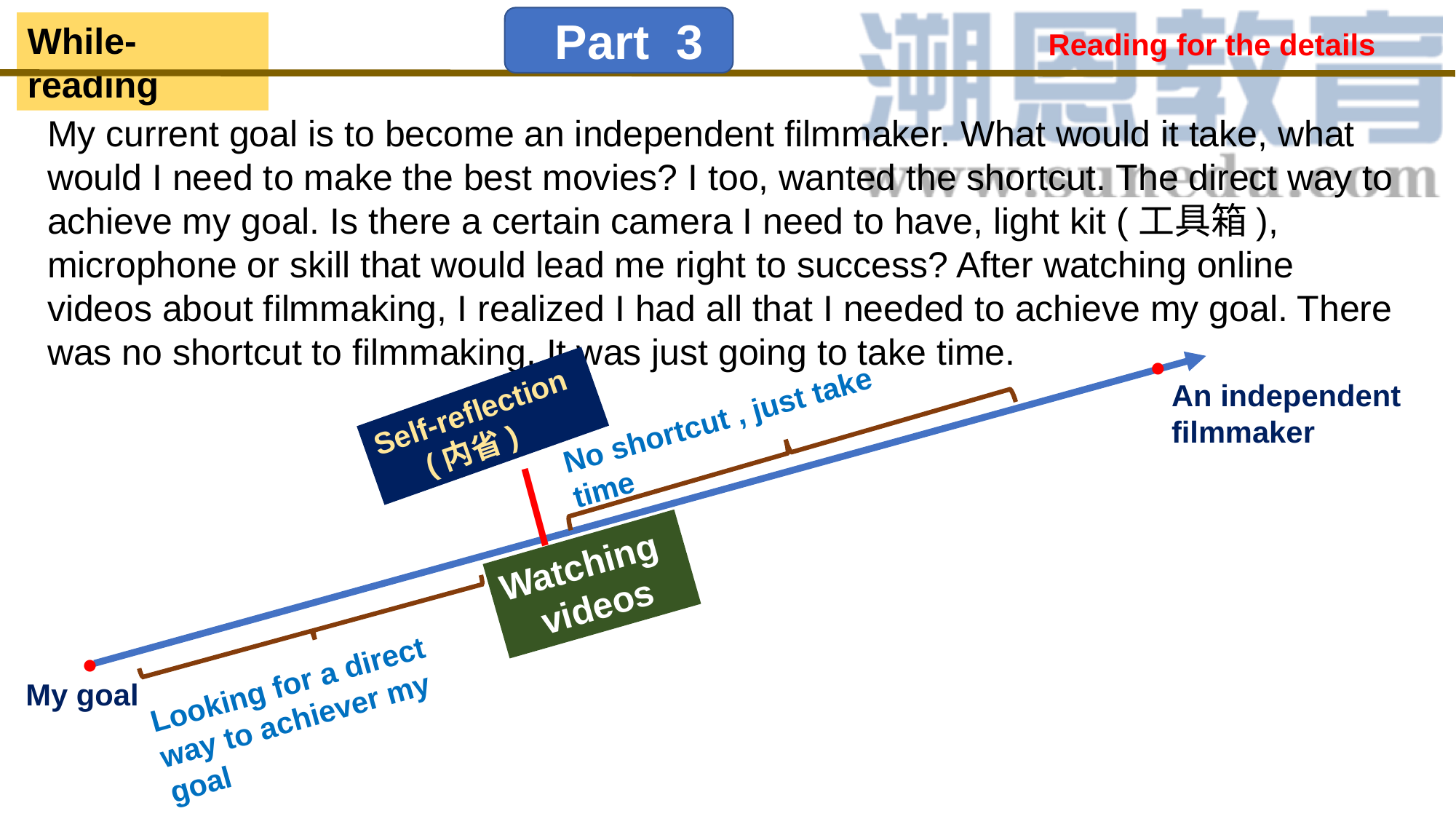

Part  3
While-reading
Reading for the details
My current goal is to become an independent filmmaker. What would it take, what would I need to make the best movies? I too, wanted the shortcut. The direct way to achieve my goal. Is there a certain camera I need to have, light kit (工具箱), microphone or skill that would lead me right to success? After watching online videos about filmmaking, I realized I had all that I needed to achieve my goal. There was no shortcut to filmmaking. It was just going to take time.

●
An independent filmmaker
Self-reflection
     (内省)
No shortcut , just take time
▏

Watching
   videos
●
Looking for a direct way to achiever my goal
My goal